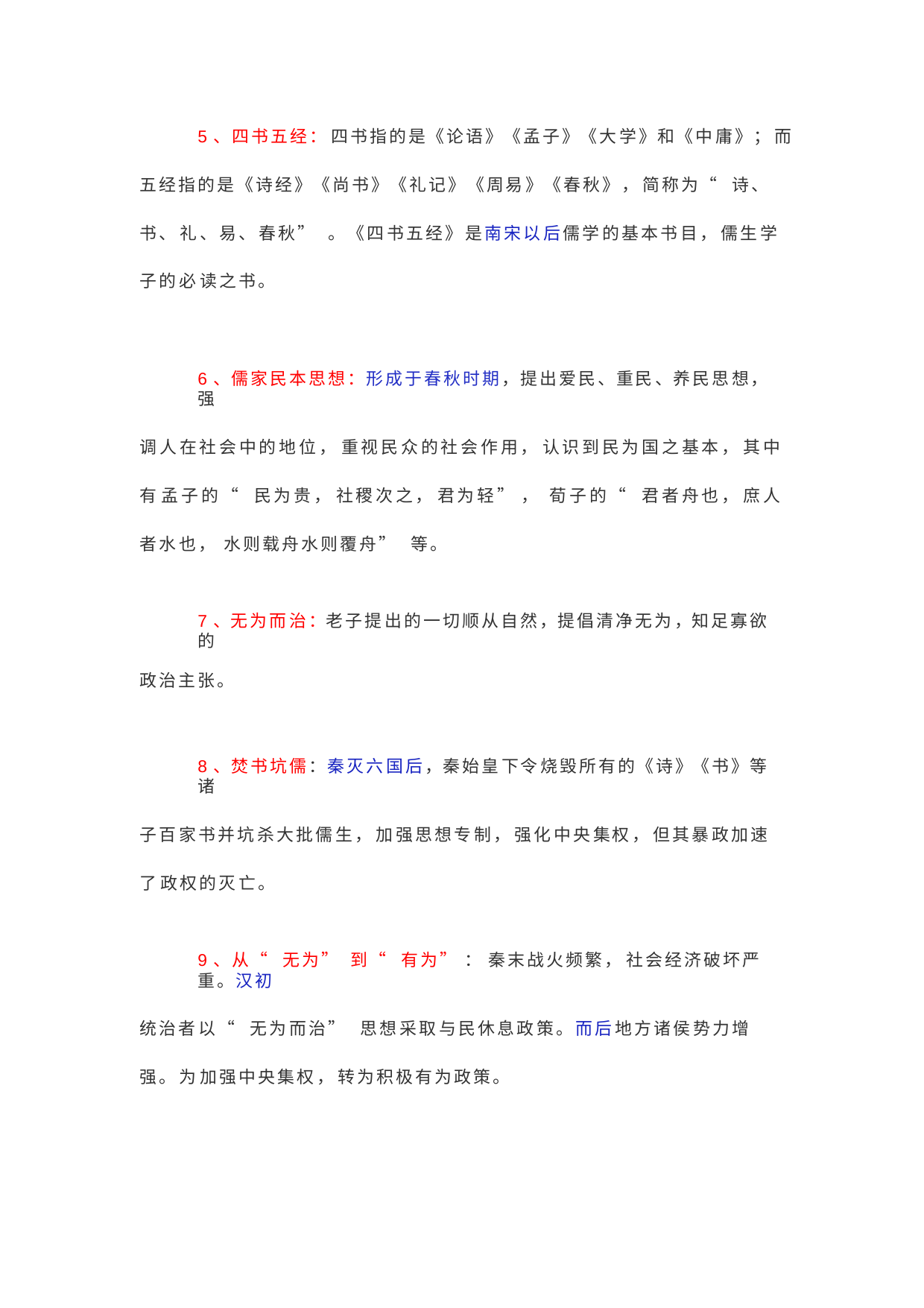

5、四书五经： 四书指的是《论语》《孟子》《大学》和《中庸》； 而
五经指的是《诗经》《尚书》《礼记》《周易》《春秋》， 简称为“ 诗、书、 礼、易、春秋”。《四书五经》是南宋以后儒学的基本书目， 儒生学子的必 读之书。
6、儒家民本思想：形成于春秋时期，提出爱民、重民、养民思想，强
调人在社会中的地位， 重视民众的社会作用， 认识到民为国之基本， 其中有 孟子的“ 民为贵， 社稷次之， 君为轻”， 荀子的“ 君者舟也， 庶人者水也，  水则载舟水则覆舟” 等。
7、无为而治：老子提出的一切顺从自然，提倡清净无为，知足寡欲的

政治主张。
8、焚书坑儒：秦灭六国后，秦始皇下令烧毁所有的《诗》《书》等诸
子百家书并坑杀大批儒生， 加强思想专制， 强化中央集权， 但其暴政加速了 政权的灭亡。
9、从“ 无为”到“ 有为”：秦末战火频繁， 社会经济破坏严重。汉初
统治者以“ 无为而治” 思想采取与民休息政策。而后地方诸侯势力增强。为 加强中央集权， 转为积极有为政策。